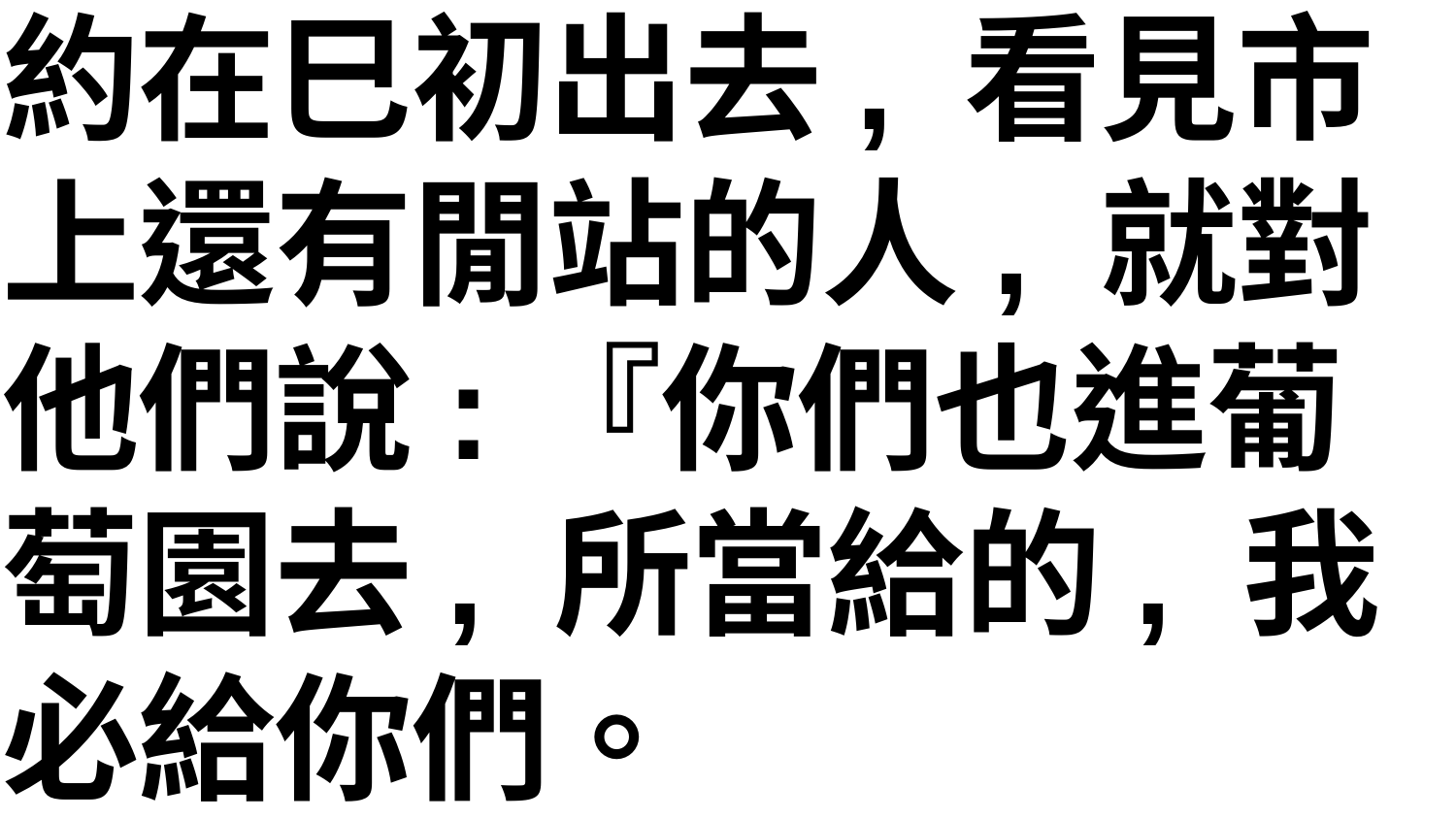

約在巳初出去, 看見市上還有閒站的人, 就對他們說:『你們也進葡萄園去, 所當給的, 我必給你們。
』 他們也進去了。